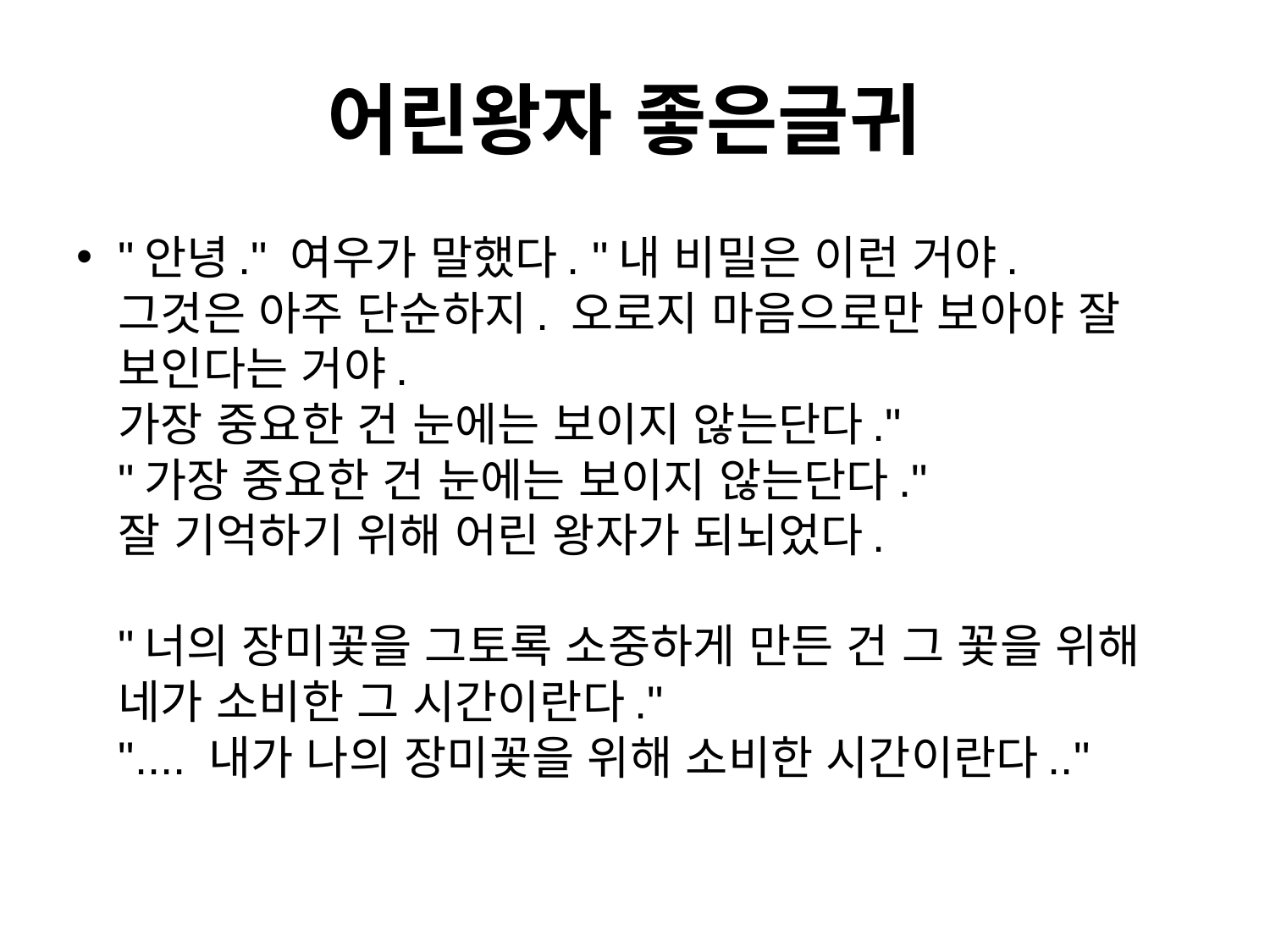

# 어린왕자 좋은글귀
"안녕." 여우가 말했다. "내 비밀은 이런 거야.
그것은 아주 단순하지. 오로지 마음으로만 보아야 잘 보인다는 거야.
가장 중요한 건 눈에는 보이지 않는단다."
"가장 중요한 건 눈에는 보이지 않는단다."
잘 기억하기 위해 어린 왕자가 되뇌었다.
"너의 장미꽃을 그토록 소중하게 만든 건 그 꽃을 위해 네가 소비한 그 시간이란다."
".... 내가 나의 장미꽃을 위해 소비한 시간이란다.."